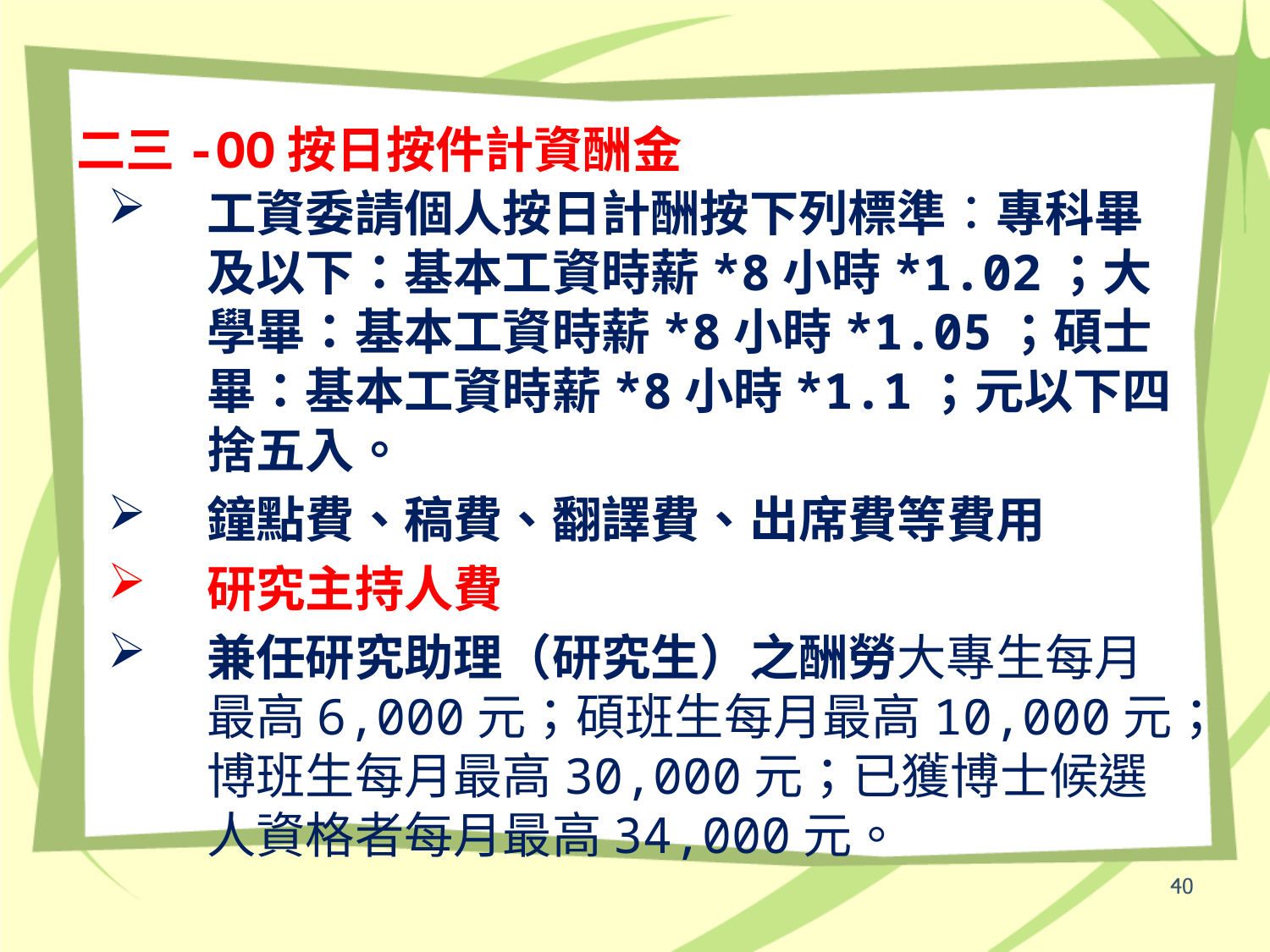

# 二三-OO按日按件計資酬金
工資委請個人按日計酬按下列標準：專科畢及以下：基本工資時薪*8小時*1.02；大學畢：基本工資時薪*8小時*1.05；碩士畢：基本工資時薪*8小時*1.1；元以下四捨五入。
鐘點費、稿費、翻譯費、出席費等費用
研究主持人費
兼任研究助理（研究生）之酬勞大專生每月最高6,000元；碩班生每月最高10,000元；博班生每月最高30,000元；已獲博士候選人資格者每月最高34,000元。

40